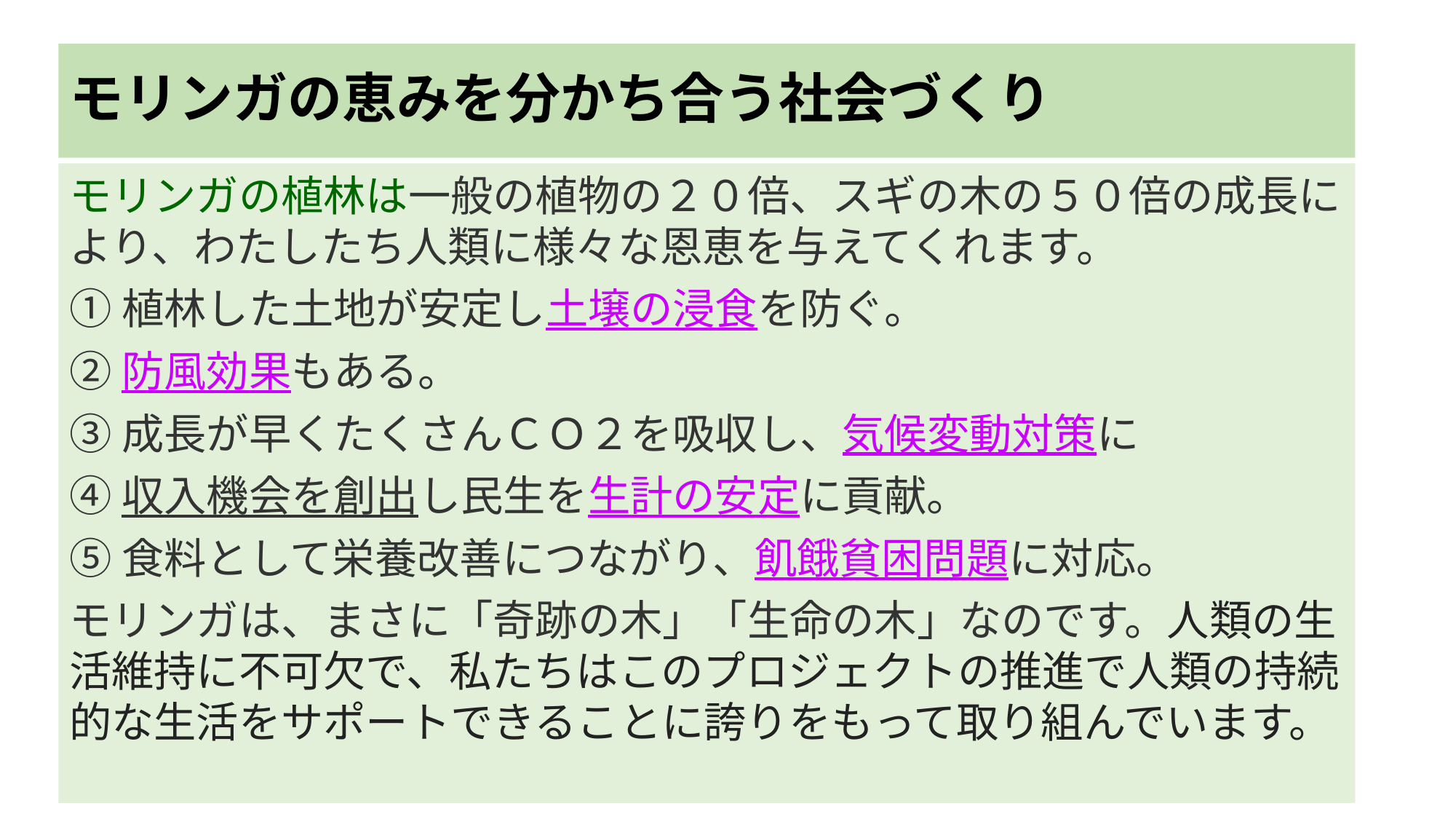

# モリンガの恵みを分かち合う社会づくり
モリンガの植林は一般の植物の２０倍、スギの木の５０倍の成長により、わたしたち人類に様々な恩恵を与えてくれます。
①植林した土地が安定し土壌の浸食を防ぐ。
②防風効果もある。
③成長が早くたくさんＣＯ２を吸収し、気候変動対策に
④収入機会を創出し民生を生計の安定に貢献。
⑤食料として栄養改善につながり、飢餓貧困問題に対応。
モリンガは、まさに「奇跡の木」「生命の木」なのです。人類の生活維持に不可欠で、私たちはこのプロジェクトの推進で人類の持続的な生活をサポートできることに誇りをもって取り組んでいます。